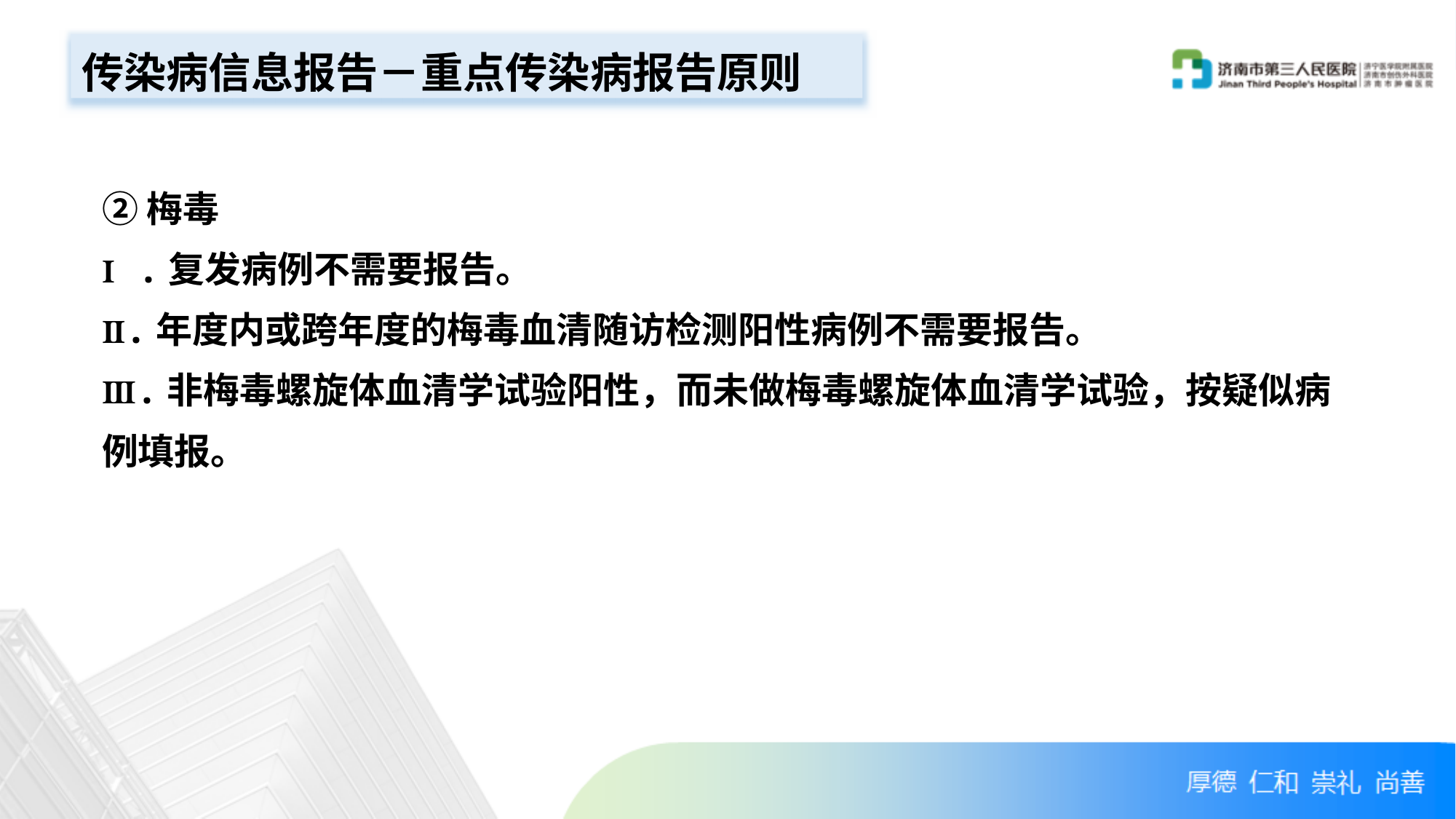

传染病信息报告－重点传染病报告原则
②梅毒
Ⅰ.复发病例不需要报告。
Ⅱ.年度内或跨年度的梅毒血清随访检测阳性病例不需要报告。
Ⅲ.非梅毒螺旋体血清学试验阳性，而未做梅毒螺旋体血清学试验，按疑似病例填报。